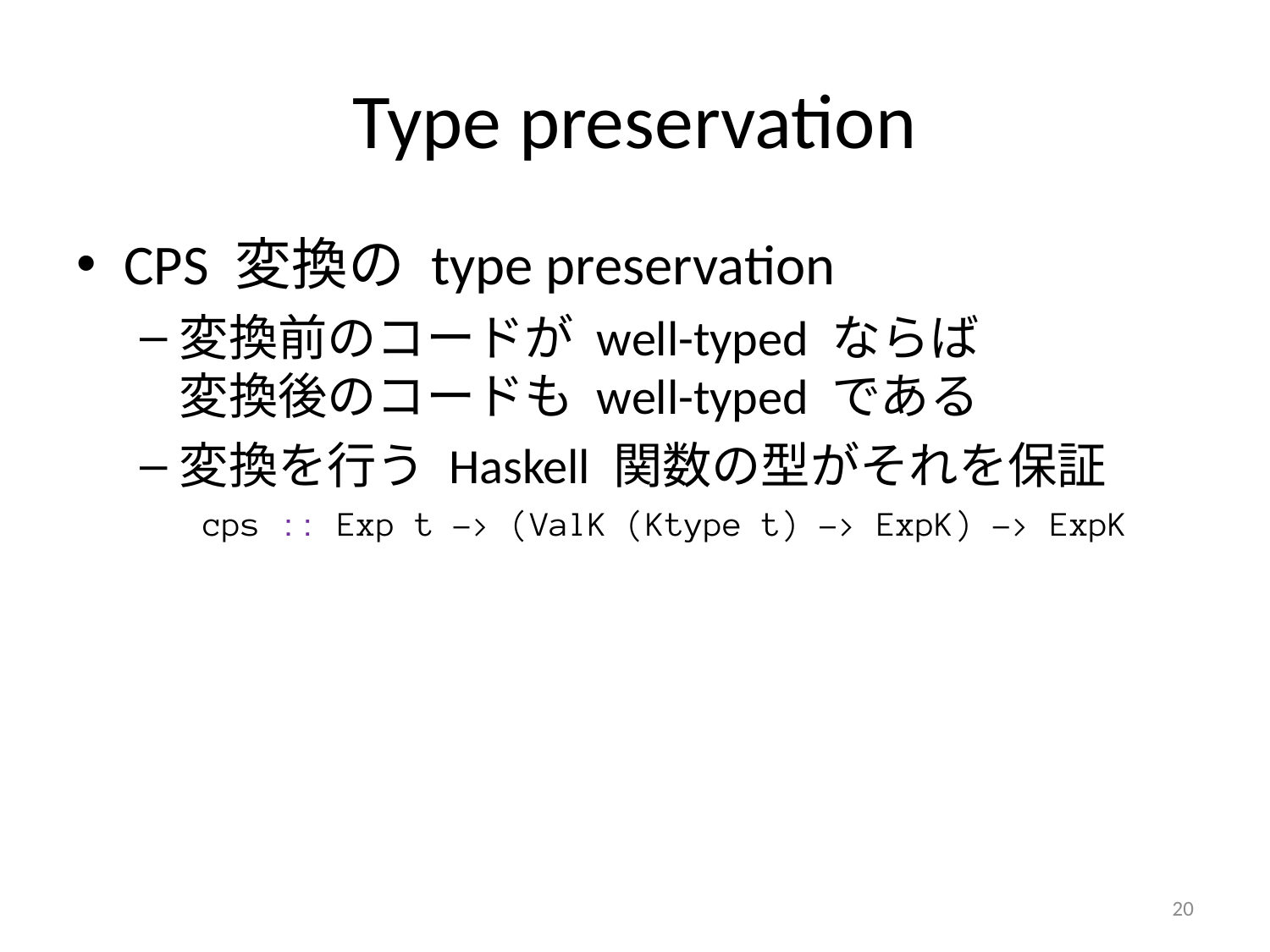

# Type preservation
CPS 変換の type preservation
変換前のコードが well-typed ならば
変換後のコードも well-typed である
変換を行う Haskell 関数の型がそれを保証
cps :: Exp t -> (ValK (Ktype t) -> ExpK) -> ExpK
20